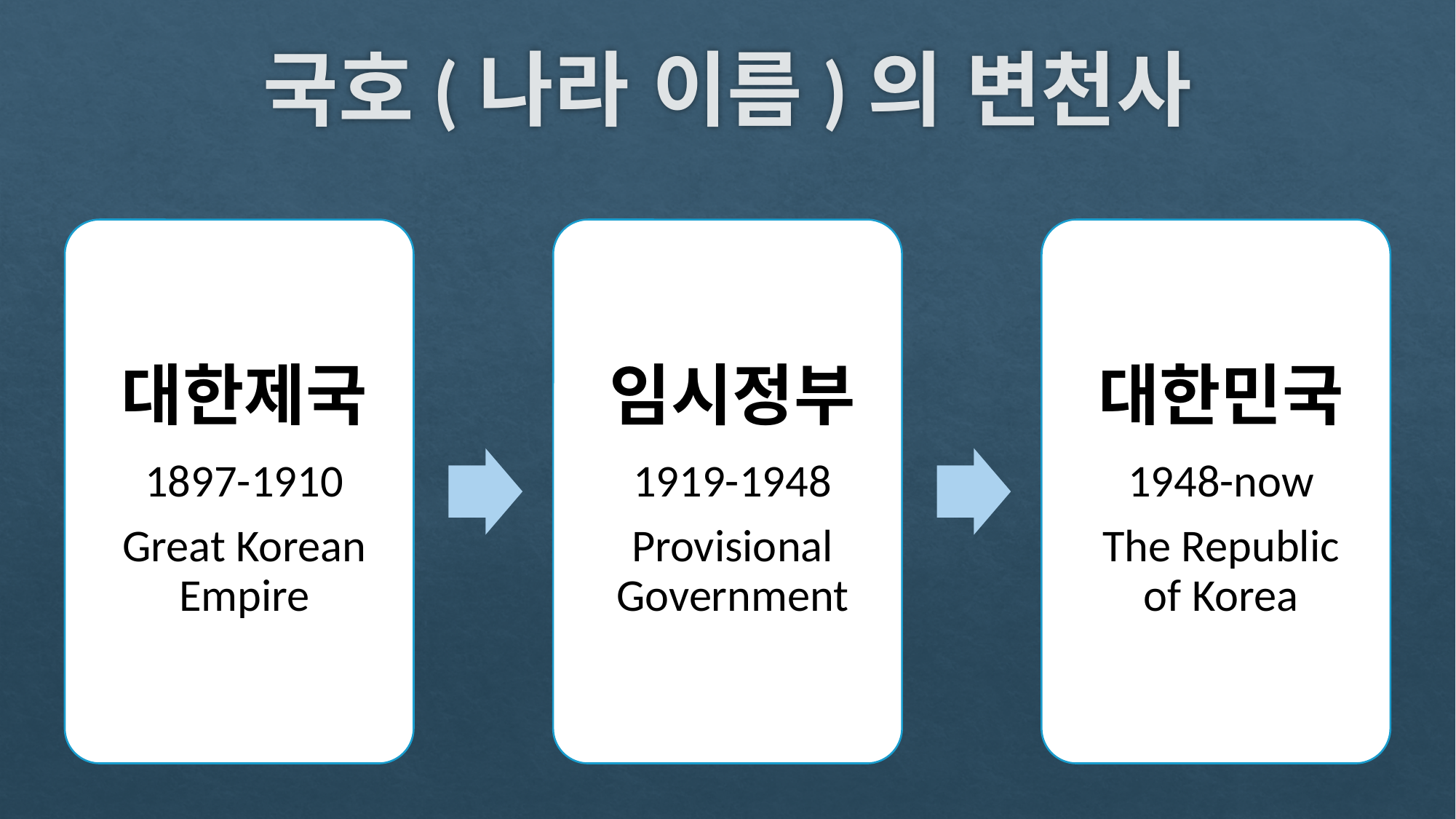

# 국호(나라 이름)의 변천사
대한제국
1897-1910
Great Korean Empire

임시정부
1919-1948
Provisional Government

대한민국
1948-now
The Republic of Korea